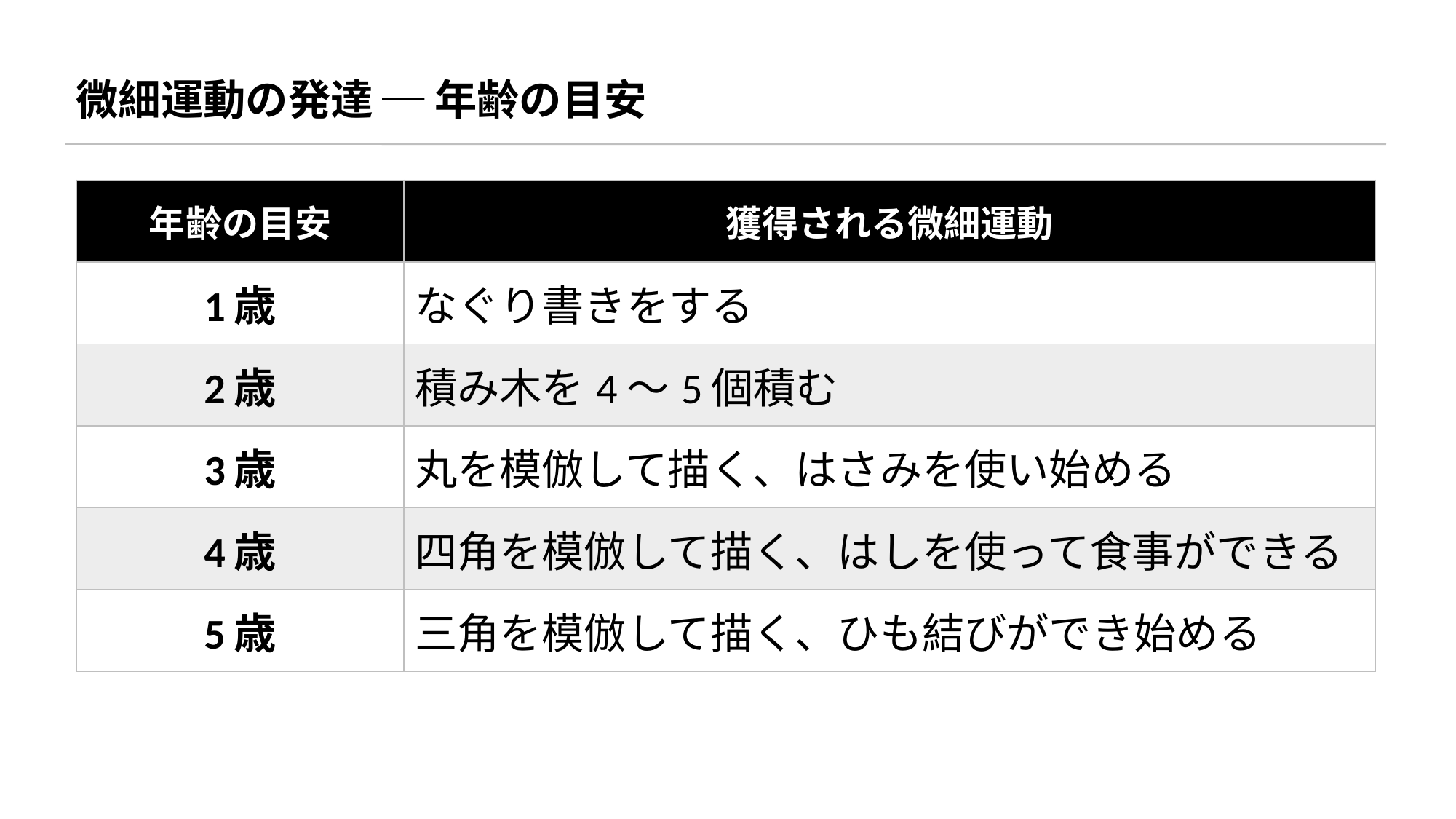

微細運動の発達 ─ 年齢の目安

| 年齢の目安 | 獲得される微細運動 |
| --- | --- |
| 1歳 | なぐり書きをする |
| 2歳 | 積み木を4〜5個積む |
| 3歳 | 丸を模倣して描く、はさみを使い始める |
| 4歳 | 四角を模倣して描く、はしを使って食事ができる |
| 5歳 | 三角を模倣して描く、ひも結びができ始める |